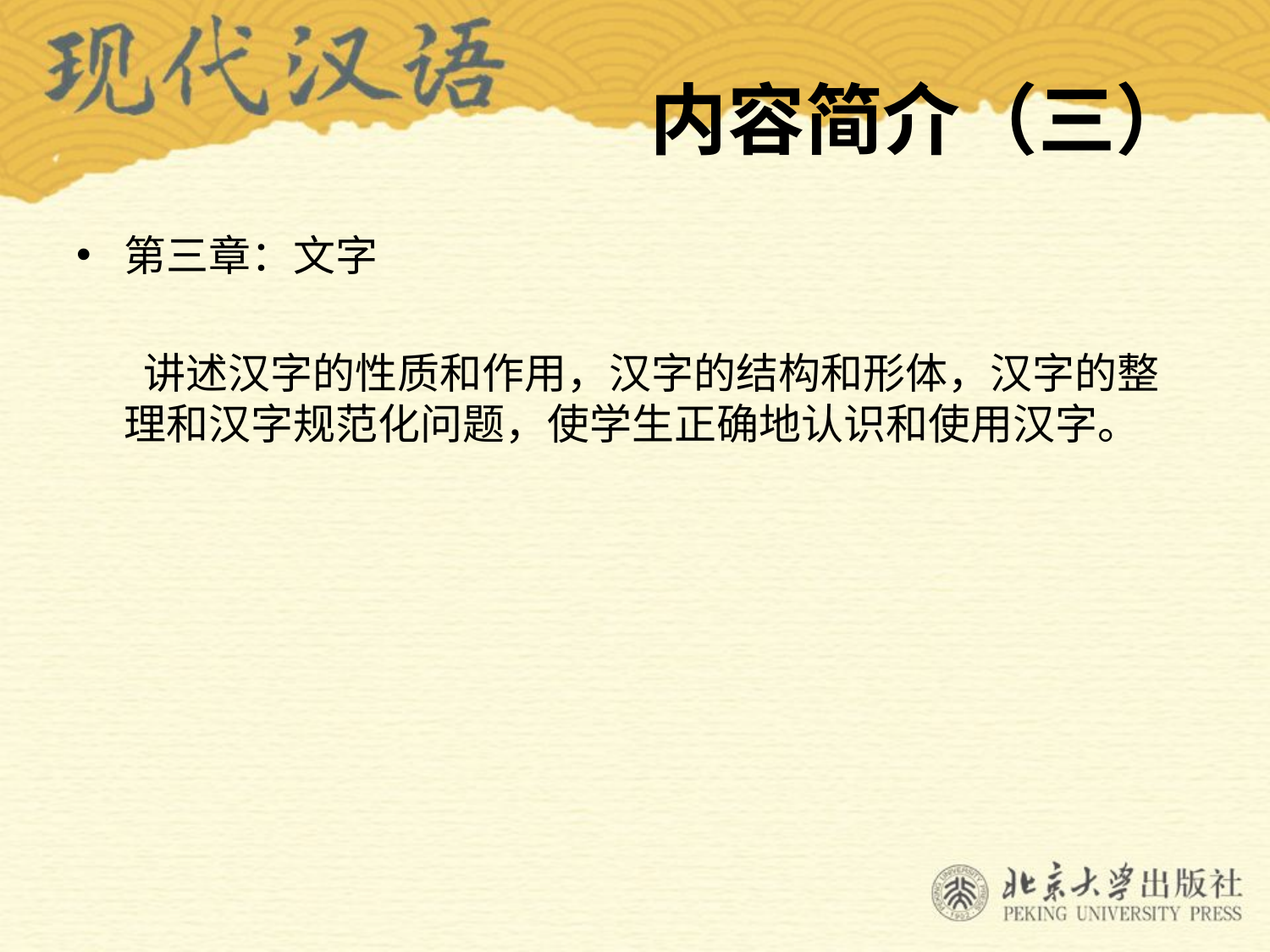

# 内容简介（三）
第三章：文字

      讲述汉字的性质和作用，汉字的结构和形体，汉字的整理和汉字规范化问题，使学生正确地认识和使用汉字。